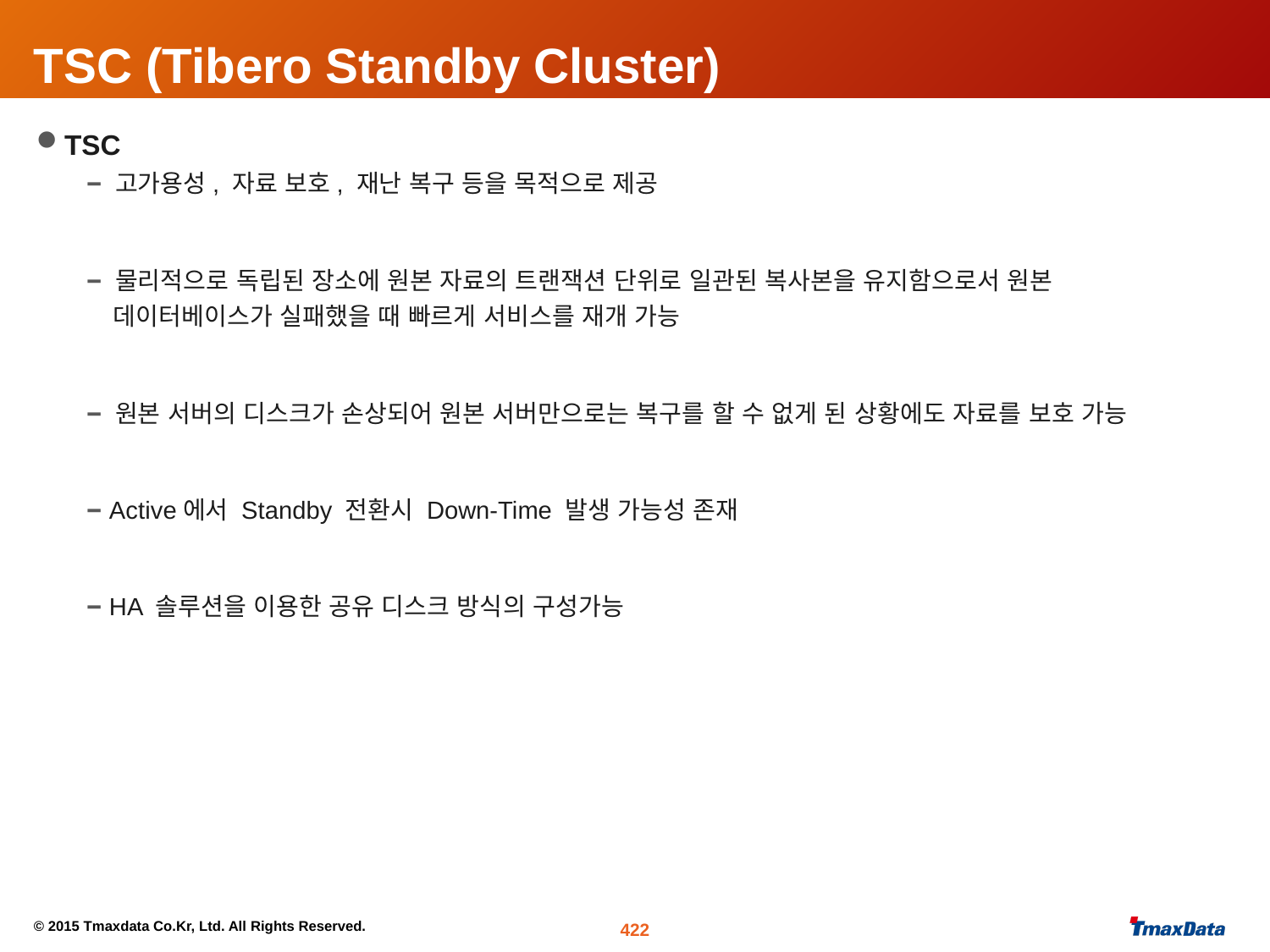

# TSC (Tibero Standby Cluster)
TSC
 고가용성, 자료 보호, 재난 복구 등을 목적으로 제공

 물리적으로 독립된 장소에 원본 자료의 트랜잭션 단위로 일관된 복사본을 유지함으로서 원본
   데이터베이스가 실패했을 때 빠르게 서비스를 재개 가능

 원본 서버의 디스크가 손상되어 원본 서버만으로는 복구를 할 수 없게 된 상황에도 자료를 보호 가능

 Active에서 Standby 전환시 Down-Time 발생 가능성 존재

 HA 솔루션을 이용한 공유 디스크 방식의 구성가능